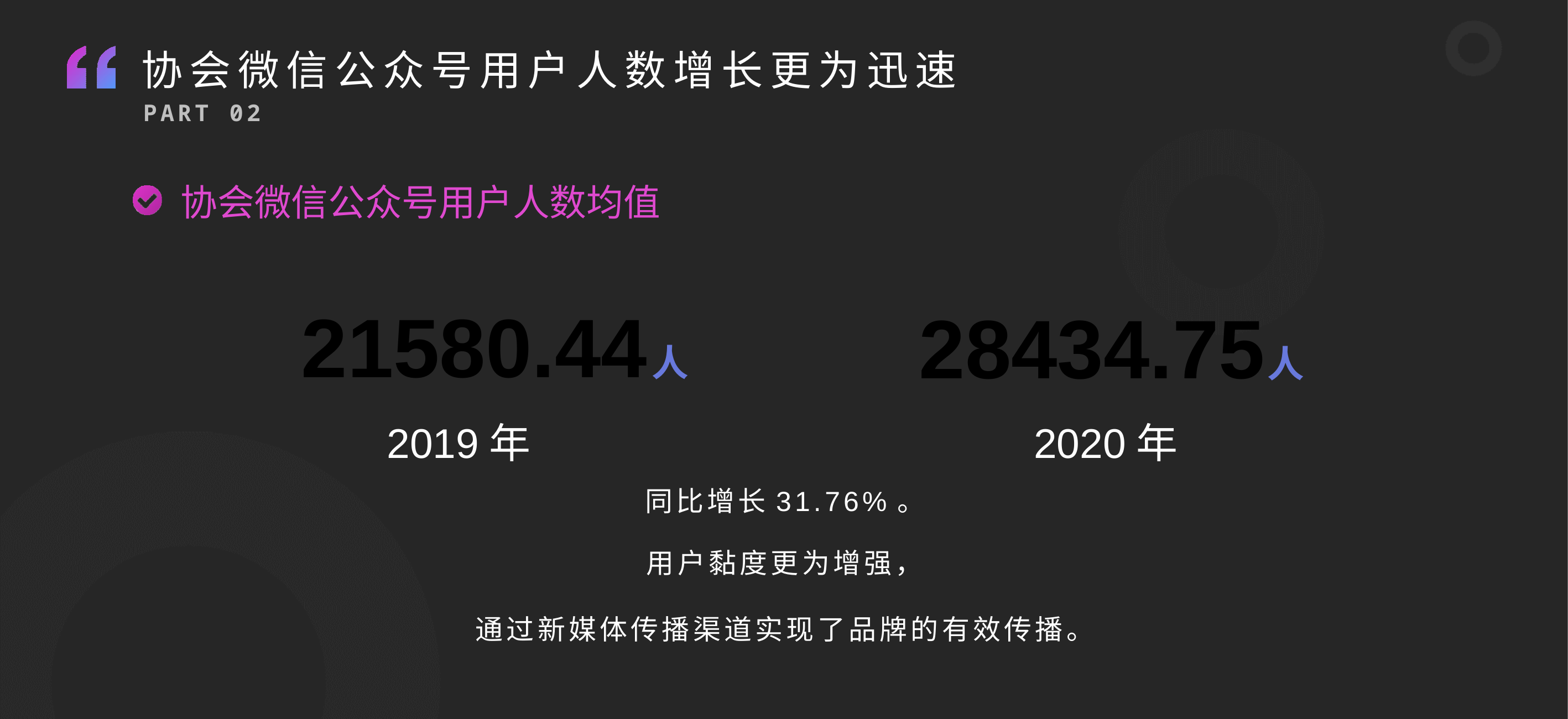

协会微信公众号用户人数增长更为迅速

PART 02
协会微信公众号用户人数均值

21580.44
28434.75
人
人
2019年
2020年
同比增长31.76%。
用户黏度更为增强，
通过新媒体传播渠道实现了品牌的有效传播。